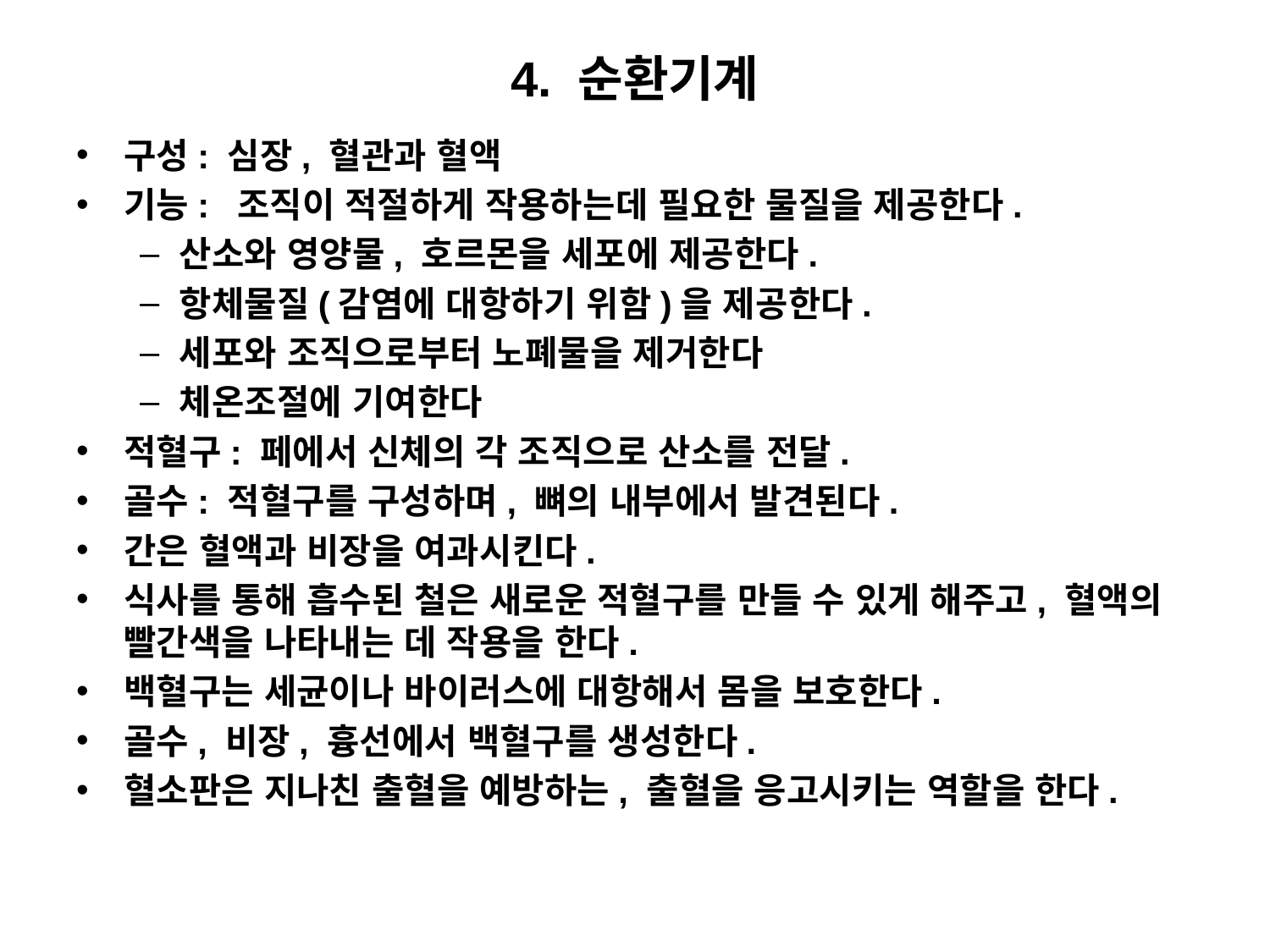

# 4. 순환기계
구성: 심장, 혈관과 혈액
기능:  조직이 적절하게 작용하는데 필요한 물질을 제공한다.
산소와 영양물, 호르몬을 세포에 제공한다.
항체물질(감염에 대항하기 위함)을 제공한다.
세포와 조직으로부터 노폐물을 제거한다
체온조절에 기여한다
적혈구: 페에서 신체의 각 조직으로 산소를 전달.
골수: 적혈구를 구성하며, 뼈의 내부에서 발견된다.
간은 혈액과 비장을 여과시킨다.
식사를 통해 흡수된 철은 새로운 적혈구를 만들 수 있게 해주고, 혈액의 빨간색을 나타내는 데 작용을 한다.
백혈구는 세균이나 바이러스에 대항해서 몸을 보호한다.
골수, 비장, 흉선에서 백혈구를 생성한다.
혈소판은 지나친 출혈을 예방하는, 출혈을 응고시키는 역할을 한다.